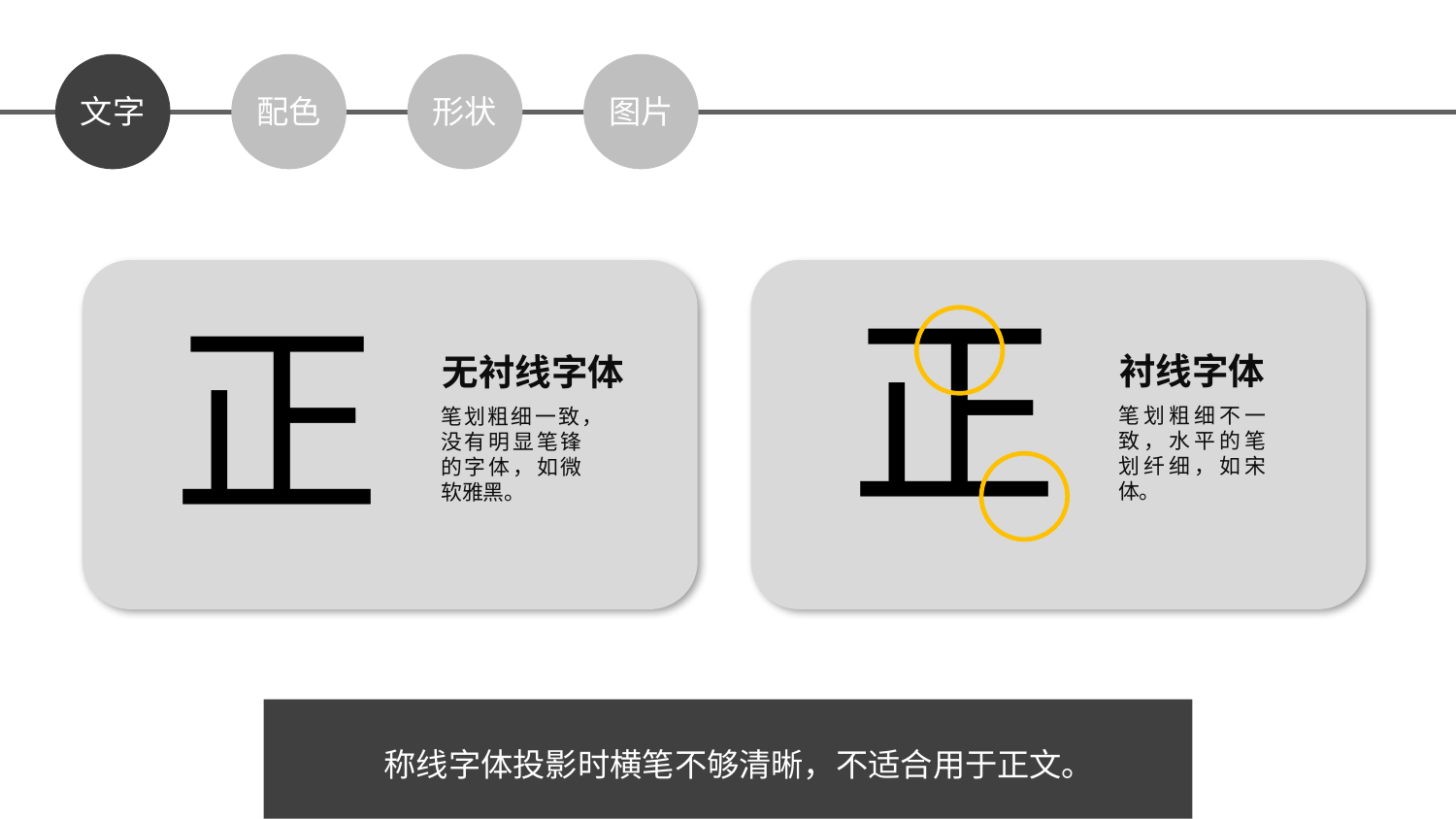

文字
配色
形状
图片

正

正
衬线字体
无衬线字体
笔划粗细不一致，水平的笔划纤细，如宋体。
笔划粗细一致，没有明显笔锋的字体，如微软雅黑。

称线字体投影时横笔不够清晰，不适合用于正文。